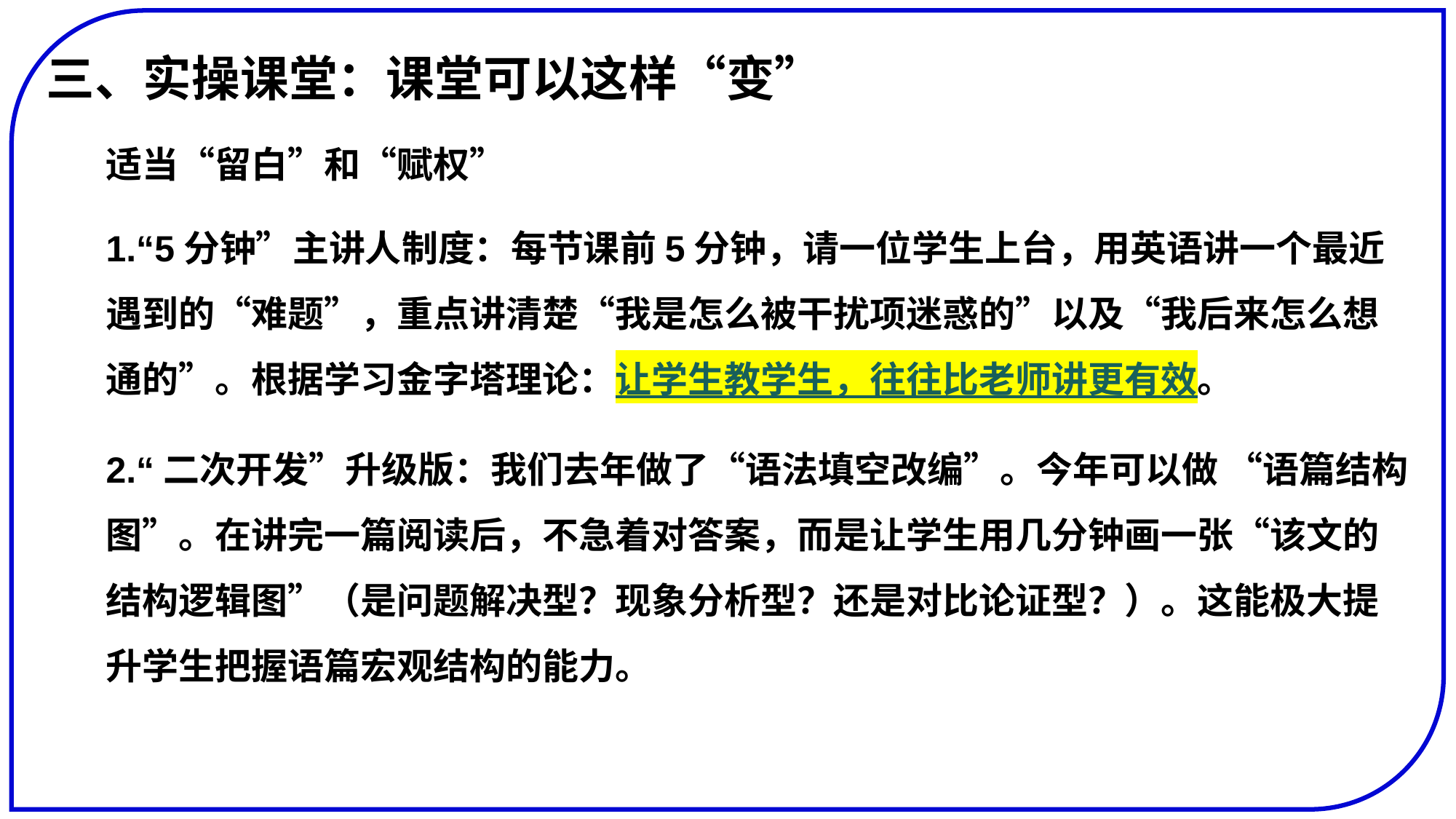

三、实操课堂：课堂可以这样“变”
适当“留白”和“赋权”
1.“5分钟”主讲人制度：每节课前5分钟，请一位学生上台，用英语讲一个最近遇到的“难题”，重点讲清楚“我是怎么被干扰项迷惑的”以及“我后来怎么想通的”。根据学习金字塔理论：让学生教学生，往往比老师讲更有效。
2.“二次开发”升级版：我们去年做了“语法填空改编”。今年可以做 “语篇结构图”。在讲完一篇阅读后，不急着对答案，而是让学生用几分钟画一张“该文的结构逻辑图”（是问题解决型？现象分析型？还是对比论证型？）。这能极大提升学生把握语篇宏观结构的能力。